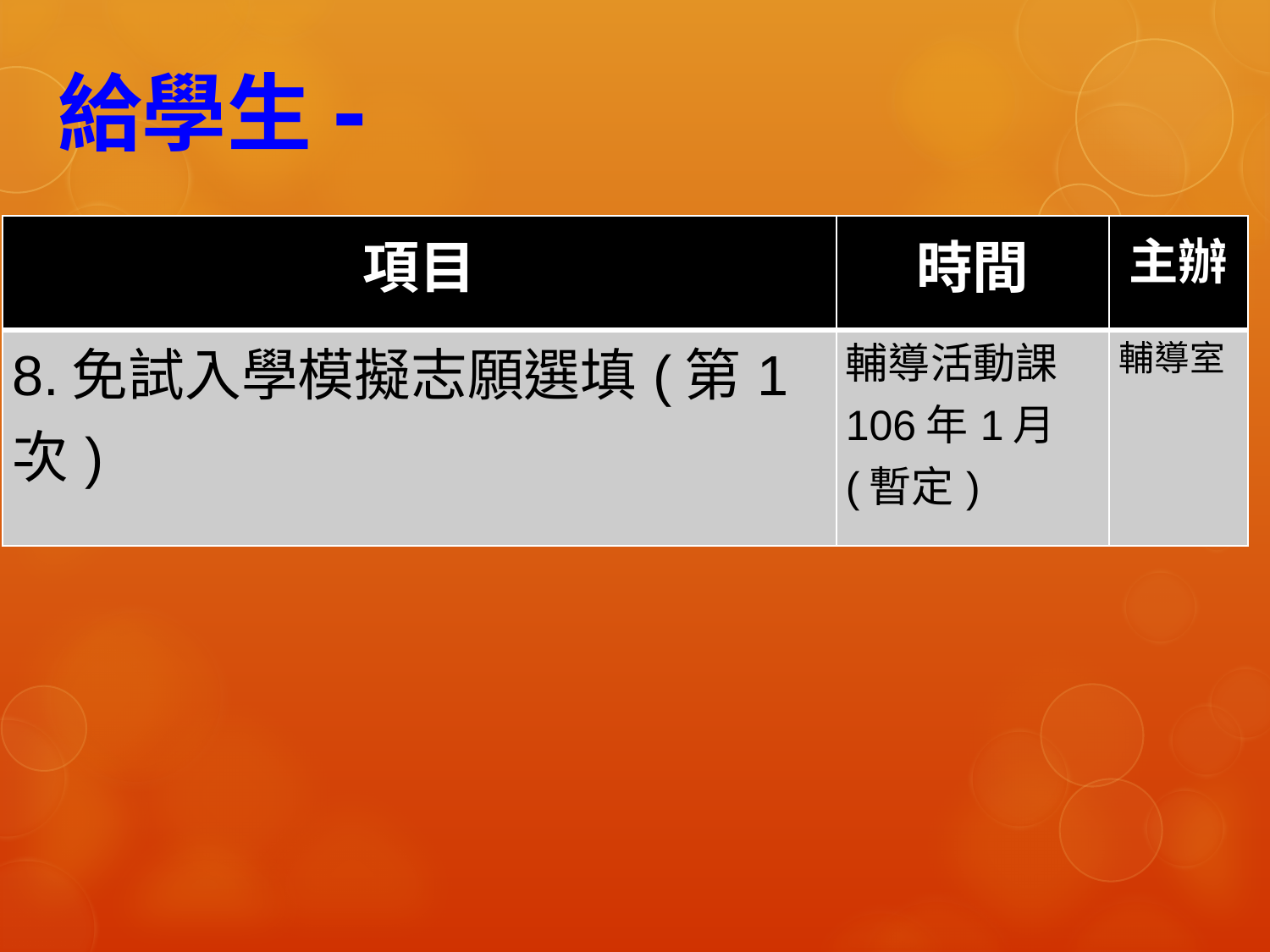

# 給學生-
| 項目 | 時間 | 主辦 |
| --- | --- | --- |
| 8.免試入學模擬志願選填(第1次) | 輔導活動課 106年1月 (暫定) | 輔導室 |